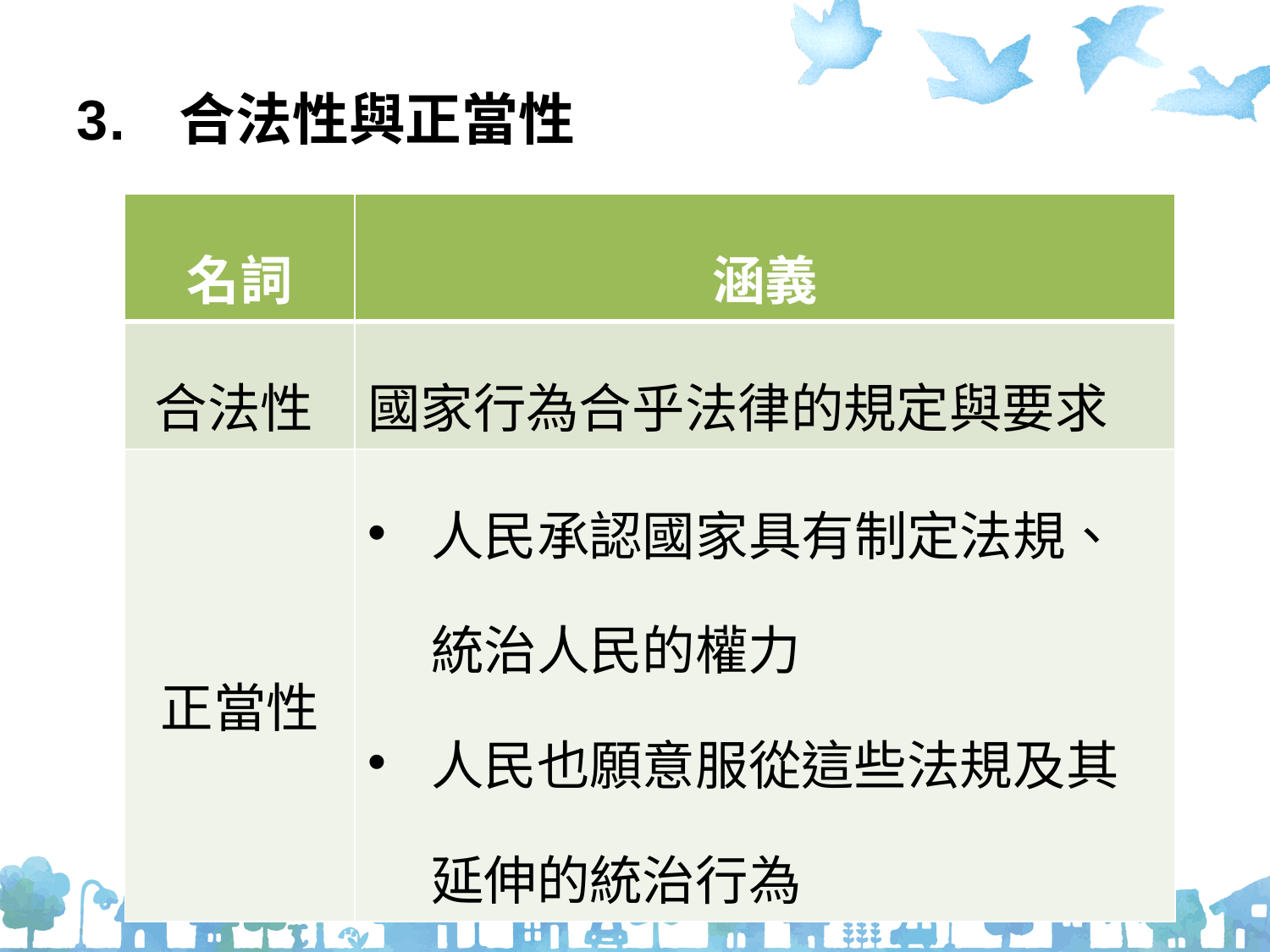

# 合法性與正當性
| 名詞 | 涵義 |
| --- | --- |
| 合法性 | 國家行為合乎法律的規定與要求 |
| 正當性 | 人民承認國家具有制定法規、統治人民的權力 人民也願意服從這些法規及其延伸的統治行為 |